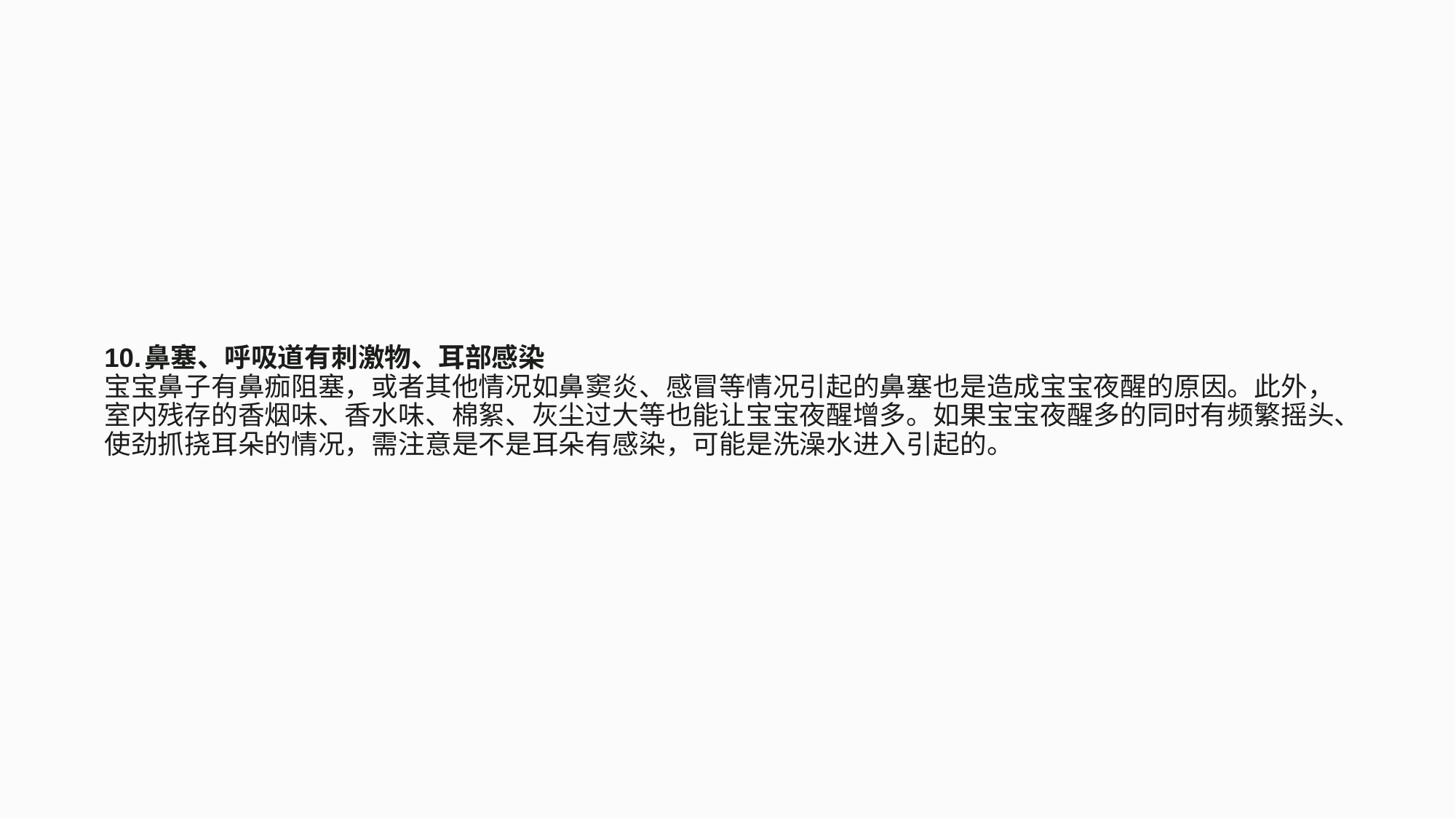

# 10.鼻塞、呼吸道有刺激物、耳部感染　　 宝宝鼻子有鼻痂阻塞，或者其他情况如鼻窦炎、感冒等情况引起的鼻塞也是造成宝宝夜醒的原因。此外，室内残存的香烟味、香水味、棉絮、灰尘过大等也能让宝宝夜醒增多。如果宝宝夜醒多的同时有频繁摇头、使劲抓挠耳朵的情况，需注意是不是耳朵有感染，可能是洗澡水进入引起的。